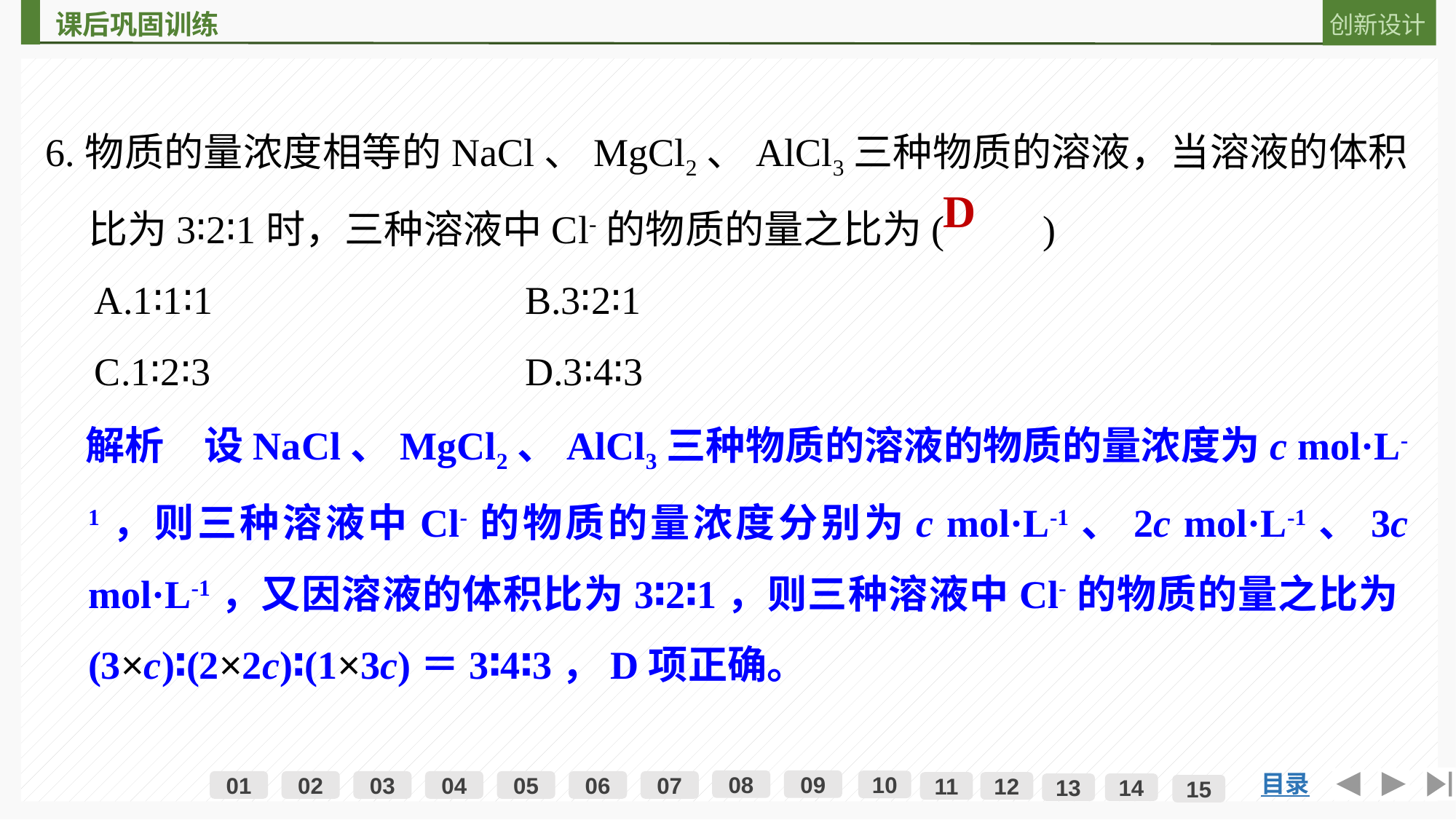

6.物质的量浓度相等的NaCl、MgCl2、AlCl3三种物质的溶液，当溶液的体积比为3∶2∶1时，三种溶液中Cl-的物质的量之比为(　　)
　A.1∶1∶1			B.3∶2∶1
　C.1∶2∶3			D.3∶4∶3
　解析　设NaCl、MgCl2、AlCl3三种物质的溶液的物质的量浓度为c mol·L-1，则三种溶液中Cl-的物质的量浓度分别为c mol·L-1、2c mol·L-1、3c mol·L-1，又因溶液的体积比为3∶2∶1，则三种溶液中Cl-的物质的量之比为(3×c)∶(2×2c)∶(1×3c)＝3∶4∶3，D项正确。
D